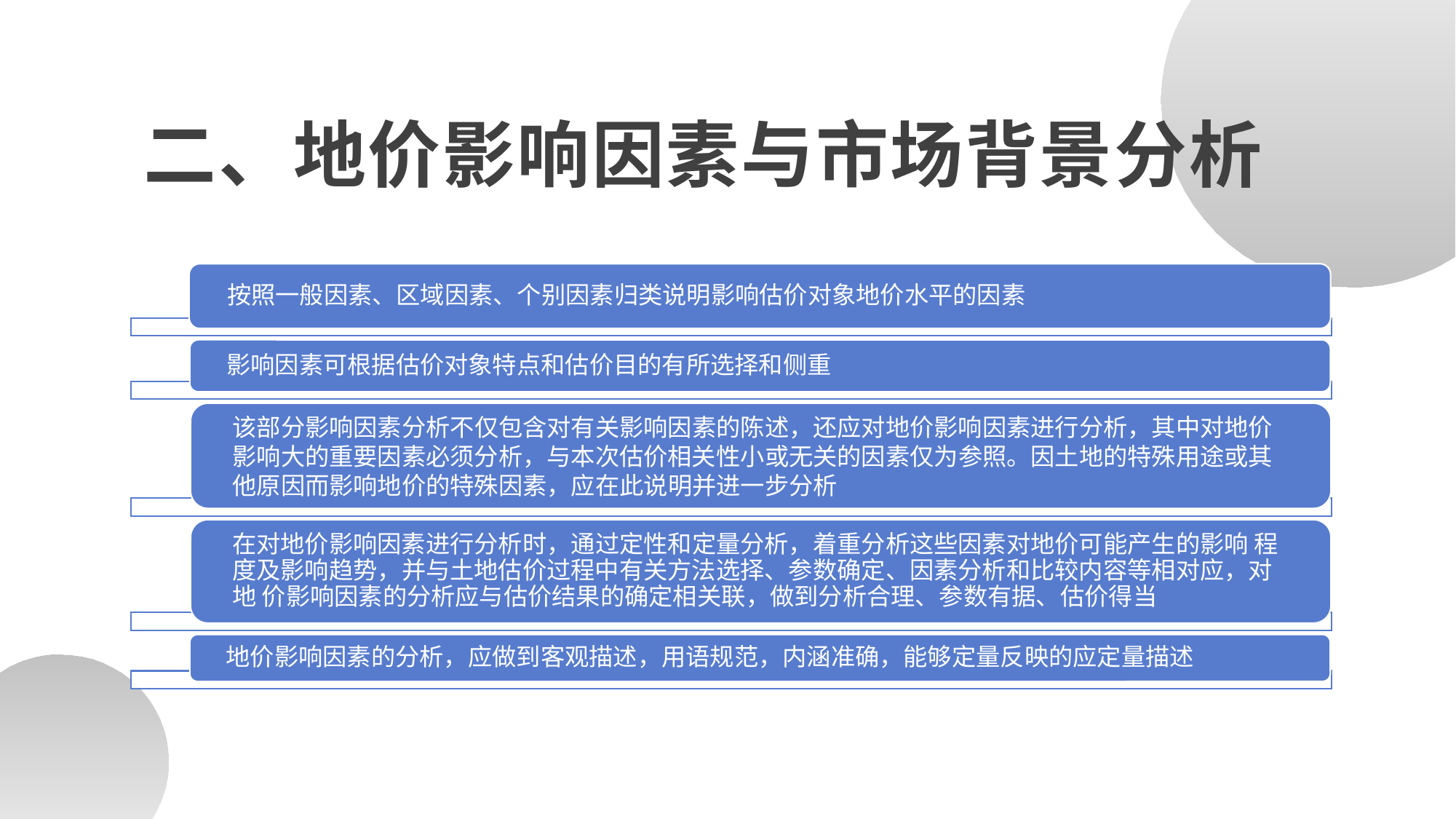

二、地价影响因素与市场背景分析
按照一般因素、区域因素、个别因素归类说明影响估价对象地价水平的因素
影响因素可根据估价对象特点和估价目的有所选择和侧重
该部分影响因素分析不仅包含对有关影响因素的陈述，还应对地价影响因素进行分析，其中对地价影响大的重要因素必须分析，与本次估价相关性小或无关的因素仅为参照。因土地的特殊用途或其他原因而影响地价的特殊因素，应在此说明并进一步分析
在对地价影响因素进行分析时，通过定性和定量分析，着重分析这些因素对地价可能产生的影响 程度及影响趋势，并与土地估价过程中有关方法选择、参数确定、因素分析和比较内容等相对应，对地 价影响因素的分析应与估价结果的确定相关联，做到分析合理、参数有据、估价得当
地价影响因素的分析，应做到客观描述，用语规范，内涵准确，能够定量反映的应定量描述